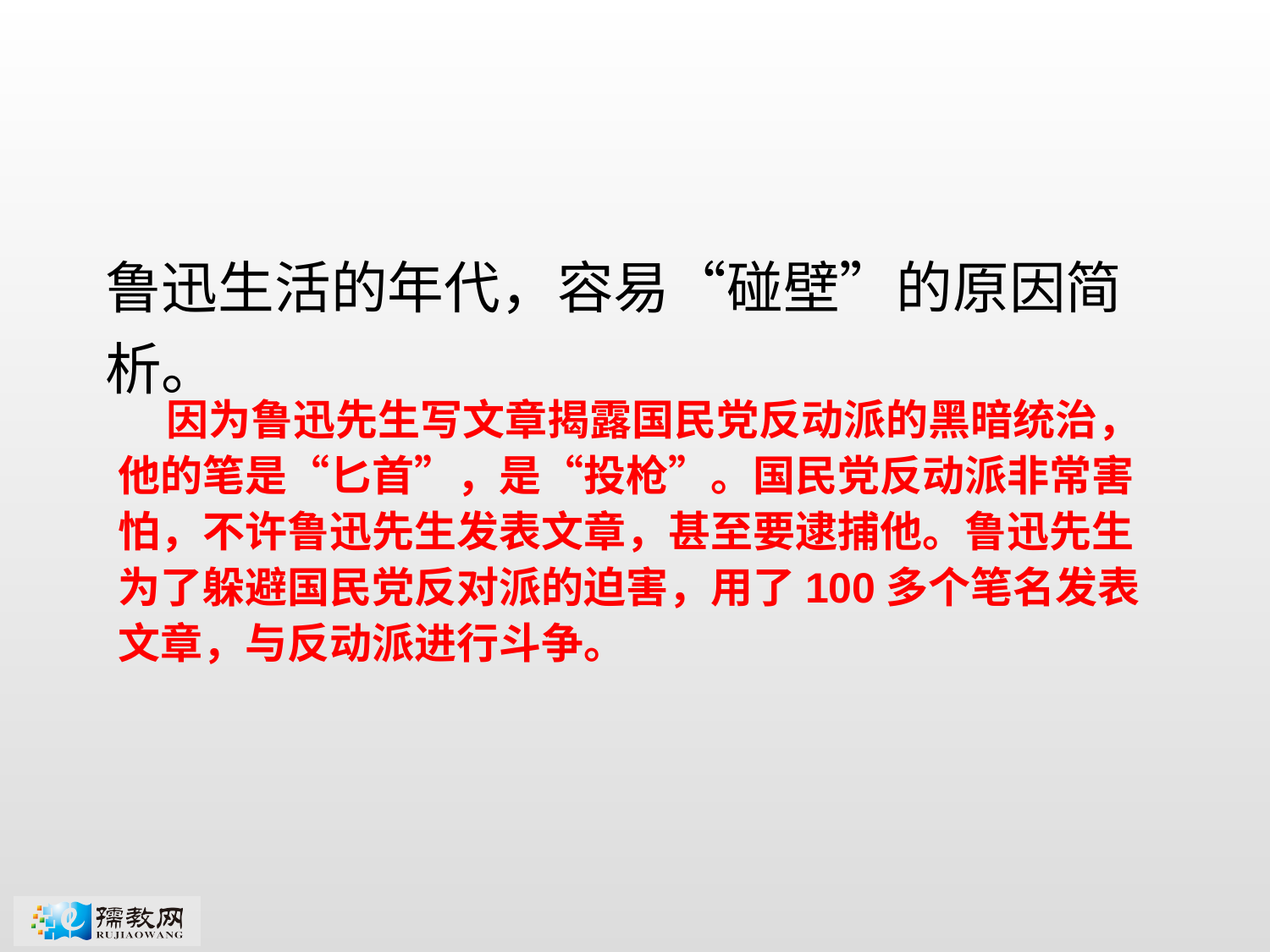

鲁迅生活的年代，容易“碰壁”的原因简析。
    因为鲁迅先生写文章揭露国民党反动派的黑暗统治，他的笔是“匕首”，是“投枪”。国民党反动派非常害怕，不许鲁迅先生发表文章，甚至要逮捕他。鲁迅先生为了躲避国民党反对派的迫害，用了100多个笔名发表文章，与反动派进行斗争。